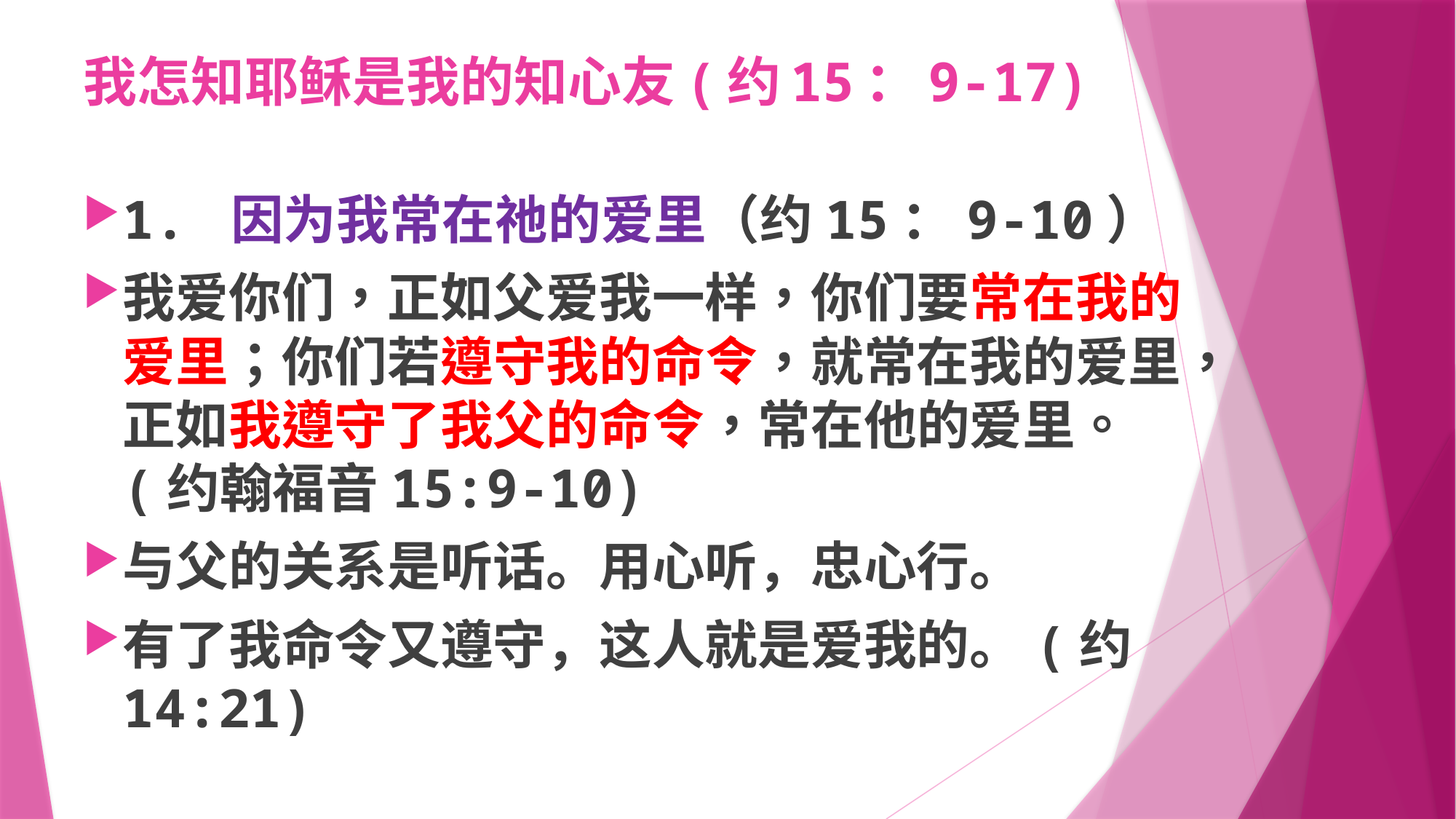

# 我怎知耶稣是我的知心友(约15：9-17)
1. 因为我常在祂的爱里（约15：9-10）
我爱你们，正如父爱我一样，你们要常在我的爱里；你们若遵守我的命令，就常在我的爱里，正如我遵守了我父的命令，常在他的爱里。(约翰福音15:9-10)
与父的关系是听话。用心听，忠心行。
有了我命令又遵守，这人就是爱我的。(约14:21)